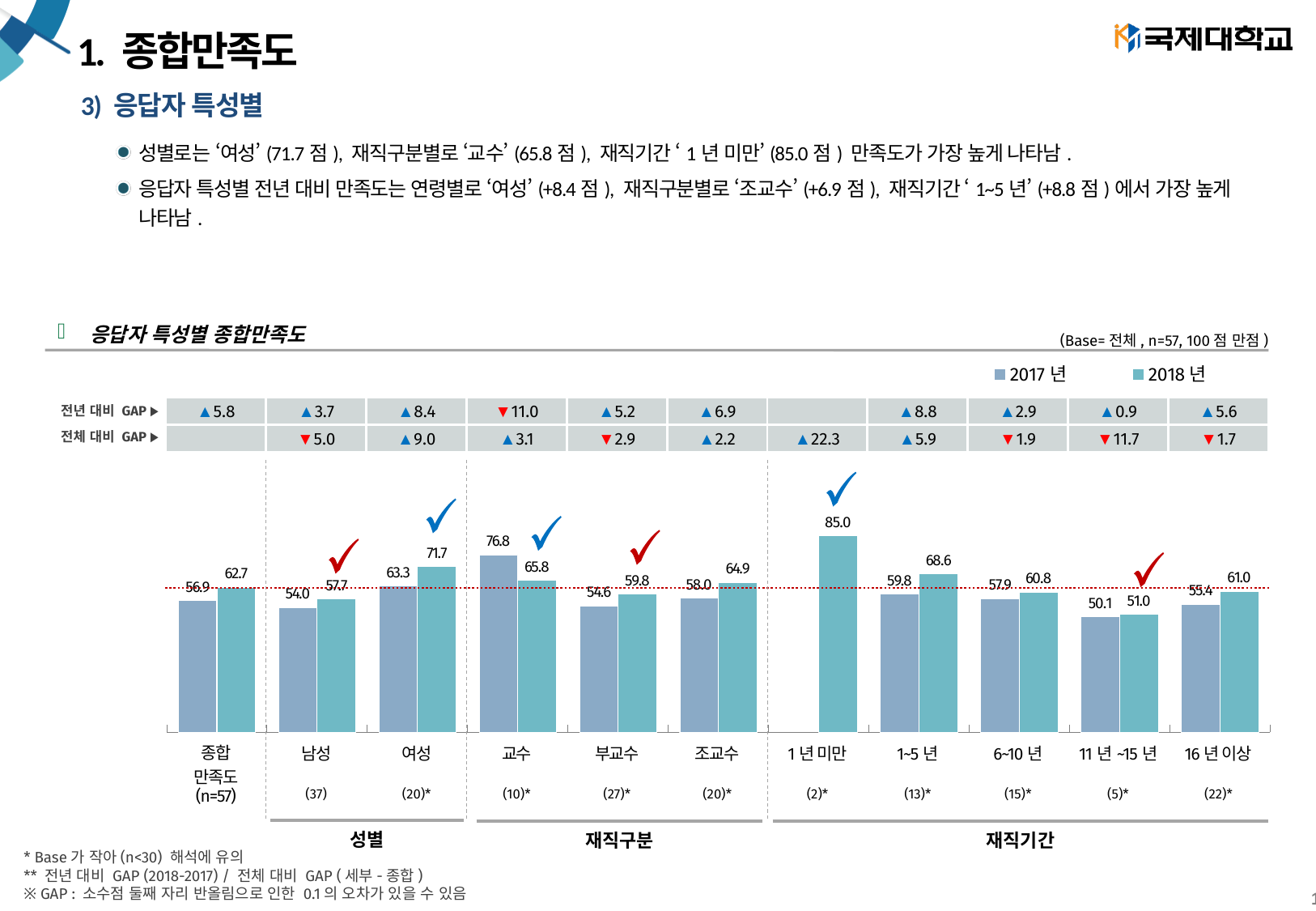

# 1. 종합만족도
3) 응답자 특성별
성별로는 ‘여성’(71.7점), 재직구분별로 ‘교수’(65.8점), 재직기간 ‘1년 미만’(85.0점) 만족도가 가장 높게 나타남.
응답자 특성별 전년 대비 만족도는 연령별로 ‘여성’(+8.4점), 재직구분별로 ‘조교수’(+6.9점), 재직기간 ‘1~5년’(+8.8점)에서 가장 높게
나타남.
응답자 특성별 종합만족도
(Base=전체, n=57, 100점 만점)

### Chart

| Category | 2017년 | 2018년 |
|---|---|---|
| 전체 | 56.9468272476901 | 62.6534913673189 |
| 남성 | 54.04128089415114 | 57.73680823692773 |
| 여성 | 63.31135735544218 | 71.74935515854251 |
| 교수 | 76.80260416666667 | 65.75873015855512 |
| 부교수 | 54.61984049479167 | 59.846965020598326 |
| 조교수 | 57.999918831168834 | 64.88968253977355 |
| 1년 미만 | None | 85.04067460325149 |
| 1~5년2 | 59.82526274181548 | 68.60699023191962 |
| 6~10년 | 57.922921043417375 | 60.77493386242374 |
| 11~15년 | 50.086848958333334 | 50.96924603218012 |
| 16년 이상 | 55.41780831473215 | 61.03666125538464 |
| ▲5.8 | ▲3.7 | ▲8.4 | ▼11.0 | ▲5.2 | ▲6.9 |  | ▲8.8 | ▲2.9 | ▲0.9 | ▲5.6 |
| --- | --- | --- | --- | --- | --- | --- | --- | --- | --- | --- |
|  | ▼5.0 | ▲9.0 | ▲3.1 | ▼2.9 | ▲2.2 | ▲22.3 | ▲5.9 | ▼1.9 | ▼11.7 | ▼1.7 |
전년 대비 GAP ▶
전체 대비 GAP ▶

| 종합 만족도 | 남성 | 여성 | 교수 | 부교수 | 조교수 | 1년 미만 | 1~5년 | 6~10년 | 11년~15년 | 16년 이상 |
| --- | --- | --- | --- | --- | --- | --- | --- | --- | --- | --- |
| (n=57) | (37) | (20)\* | (10)\* | (27)\* | (20)\* | (2)\* | (13)\* | (15)\* | (5)\* | (22)\* |
| 성별 |
| --- |
| 재직구분 |
| --- |
| 재직기간 |
| --- |
* Base가 작아(n<30) 해석에 유의
** 전년 대비 GAP (2018-2017) / 전체 대비 GAP (세부-종합)
※ GAP : 소수점 둘째 자리 반올림으로 인한 0.1의 오차가 있을 수 있음